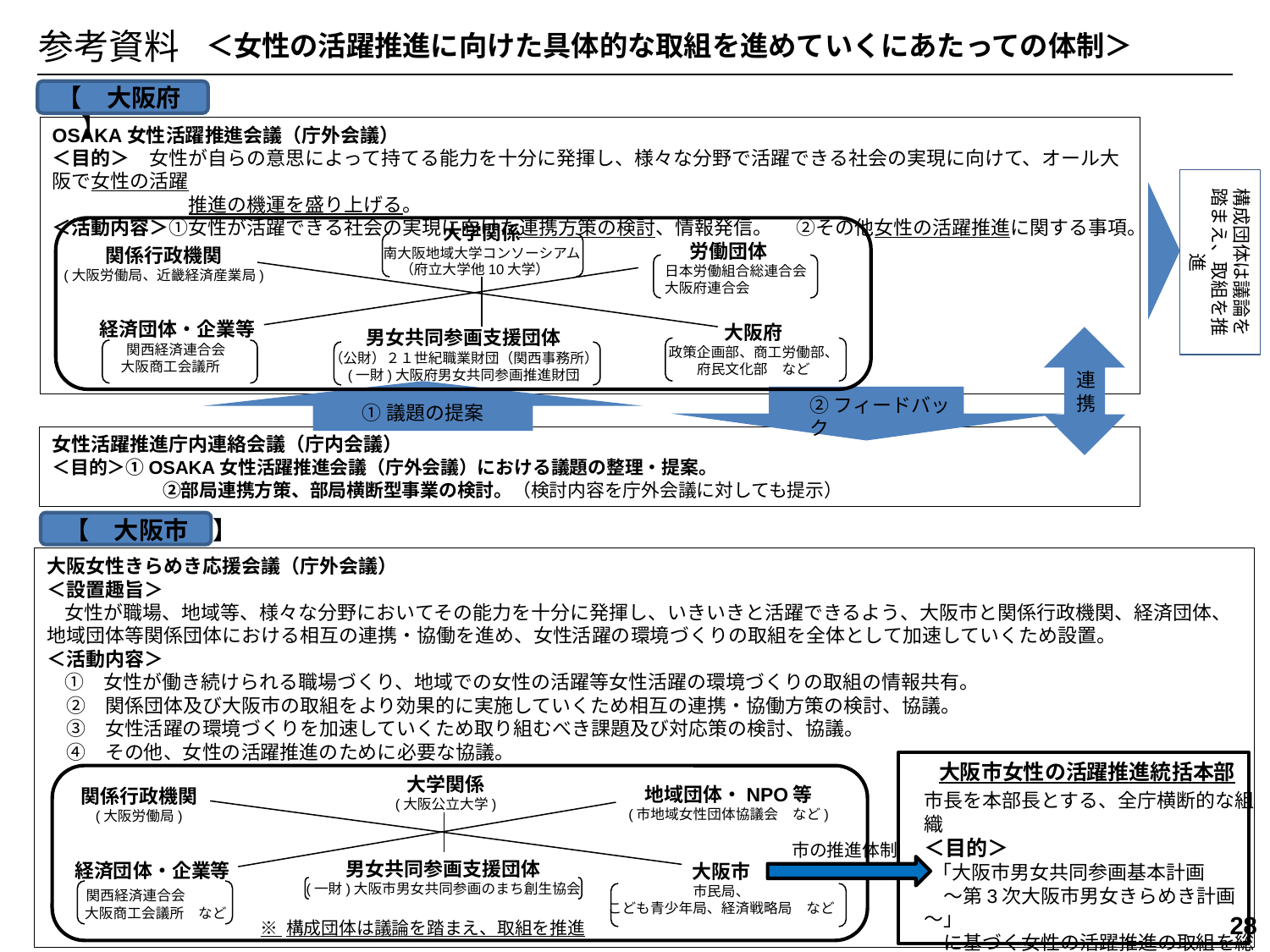

参考資料
＜女性の活躍推進に向けた具体的な取組を進めていくにあたっての体制＞
【　大阪府　】

OSAKA女性活躍推進会議（庁外会議）
＜目的＞　女性が自らの意思によって持てる能力を十分に発揮し、様々な分野で活躍できる社会の実現に向けて、オール大阪で女性の活躍
　　　　　　　推進の機運を盛り上げる。
＜活動内容＞①女性が活躍できる社会の実現に向けた連携方策の検討、情報発信。　 ②その他女性の活躍推進に関する事項。
構成団体は議論を踏まえ、取組を推進
大学関係
南大阪地域大学コンソーシアム
（府立大学他10大学）

労働団体
　日本労働組合総連合会
　大阪府連合会

関係行政機関
(大阪労働局、近畿経済産業局)

経済団体・企業等
関西経済連合会
大阪商工会議所
大阪府
政策企画部、商工労働部、
府民文化部　など
男女共同参画支援団体
（公財）２１世紀職業財団（関西事務所）
(一財)大阪府男女共同参画推進財団
連携

①議題の提案

②フィードバック

女性活躍推進庁内連絡会議（庁内会議）
＜目的＞①OSAKA女性活躍推進会議（庁外会議）における議題の整理・提案。
　　　　　　②部局連携方策、部局横断型事業の検討。（検討内容を庁外会議に対しても提示）

【　大阪市　】

大阪女性きらめき応援会議（庁外会議）
＜設置趣旨＞
　女性が職場、地域等、様々な分野においてその能力を十分に発揮し、いきいきと活躍できるよう、大阪市と関係行政機関、経済団体、地域団体等関係団体における相互の連携・協働を進め、女性活躍の環境づくりの取組を全体として加速していくため設置。
＜活動内容＞
　①　女性が働き続けられる職場づくり、地域での女性の活躍等女性活躍の環境づくりの取組の情報共有。
　②　関係団体及び大阪市の取組をより効果的に実施していくため相互の連携・協働方策の検討、協議。
　③　女性活躍の環境づくりを加速していくため取り組むべき課題及び対応策の検討、協議。
　④　その他、女性の活躍推進のために必要な協議。

大阪市女性の活躍推進統括本部

大学関係
(大阪公立大学)
地域団体・NPO等
(市地域女性団体協議会　など)
関係行政機関
(大阪労働局)
市長を本部長とする、全庁横断的な組織
＜目的＞
 「大阪市男女共同参画基本計画
　～第3次大阪市男女きらめき計画～」
　に基づく女性の活躍推進の取組を総
　合的かつ集中的に推進する。

市の推進体制
男女共同参画支援団体
(一財)大阪市男女共同参画のまち創生協会
経済団体・企業等
 関西経済連合会
 大阪商工会議所　など
大阪市
市民局、
こども青少年局、経済戦略局　など

28
※ 構成団体は議論を踏まえ、取組を推進